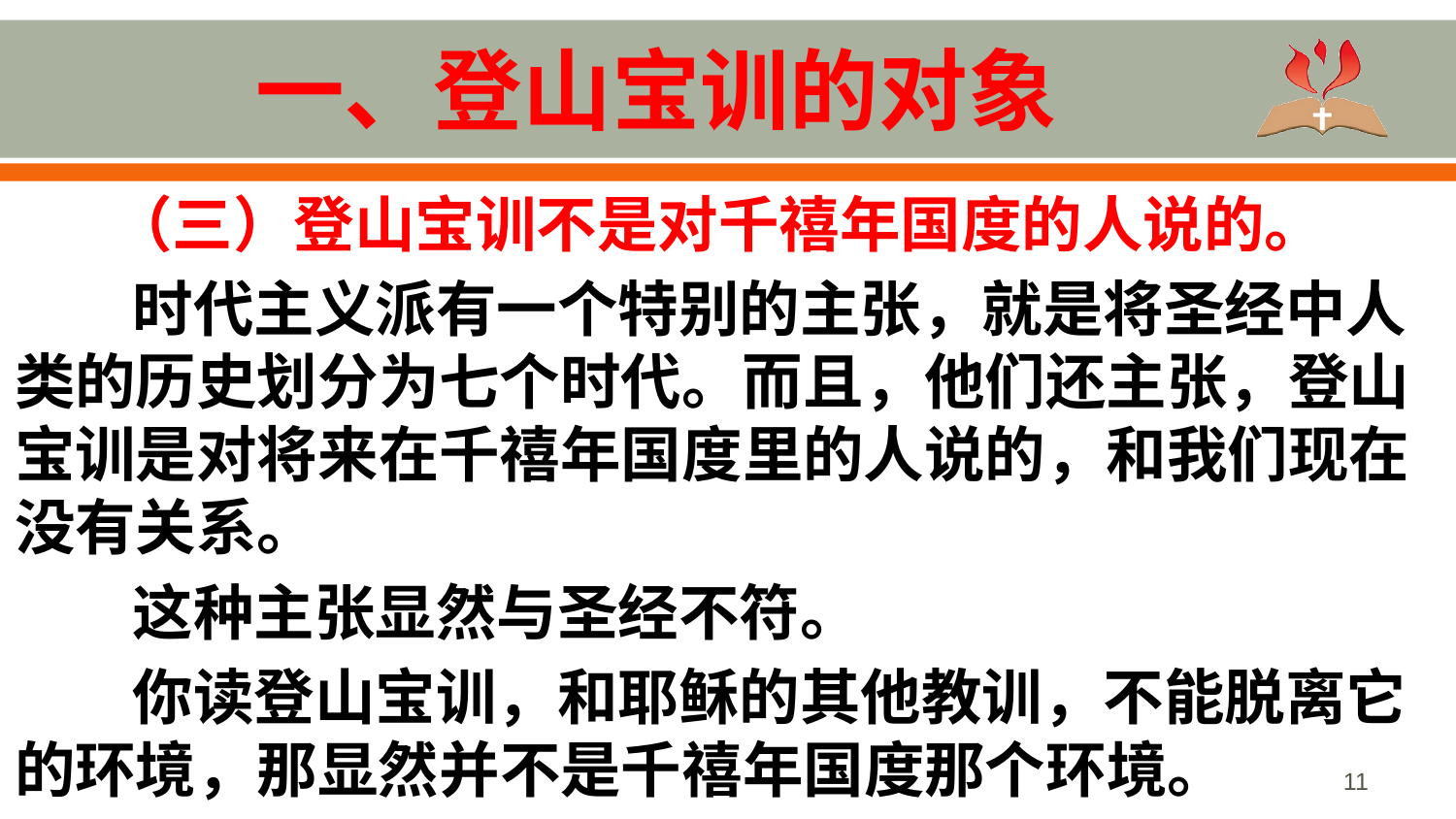

# 一、登山宝训的对象
      （三）登山宝训不是对千禧年国度的人说的。
时代主义派有一个特别的主张，就是将圣经中人类的历史划分为七个时代。而且，他们还主张，登山宝训是对将来在千禧年国度里的人说的，和我们现在没有关系。
这种主张显然与圣经不符。
你读登山宝训，和耶稣的其他教训，不能脱离它的环境，那显然并不是千禧年国度那个环境。

11